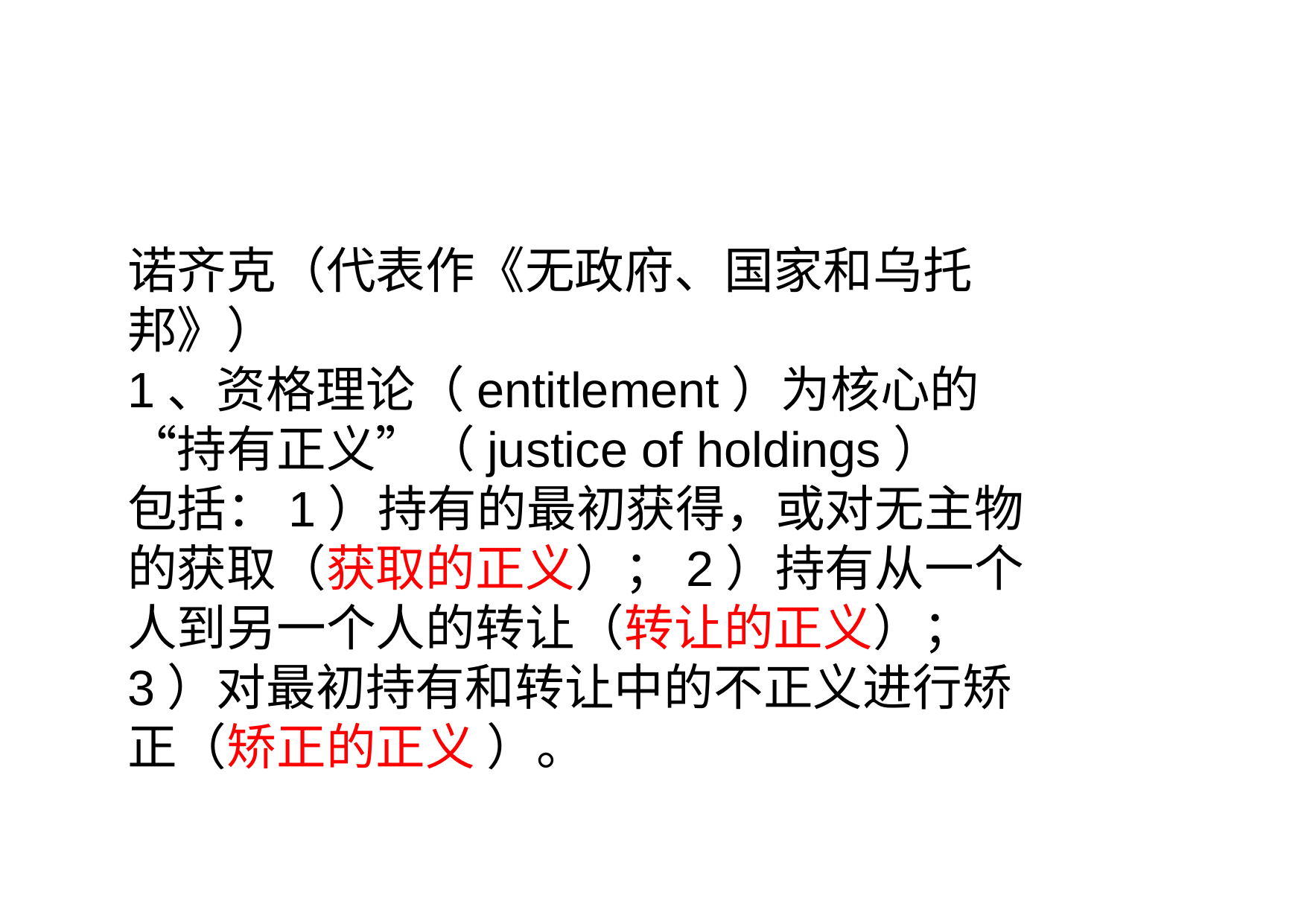

诺齐克（代表作《无政府、国家和乌托邦》）
1、资格理论（entitlement）为核心的“持有正义”（justice of holdings）
包括：1）持有的最初获得，或对无主物的获取（获取的正义）；2）持有从一个人到另一个人的转让（转让的正义）；3）对最初持有和转让中的不正义进行矫正（矫正的正义 ）。